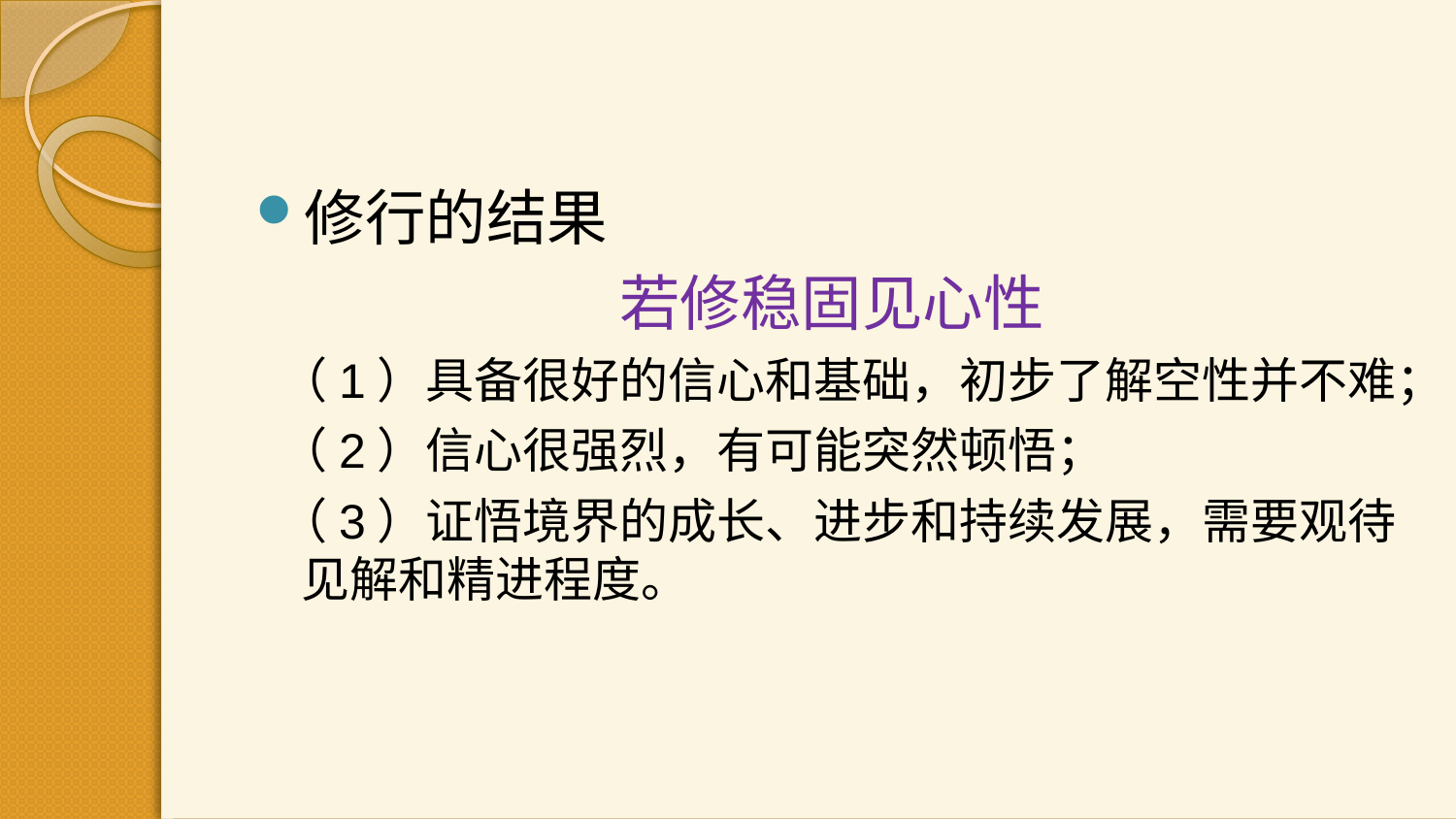

#
修行的结果
若修稳固见心性
 （1）具备很好的信心和基础，初步了解空性并不难；
 （2）信心很强烈，有可能突然顿悟；
 （3）证悟境界的成长、进步和持续发展，需要观待见解和精进程度。